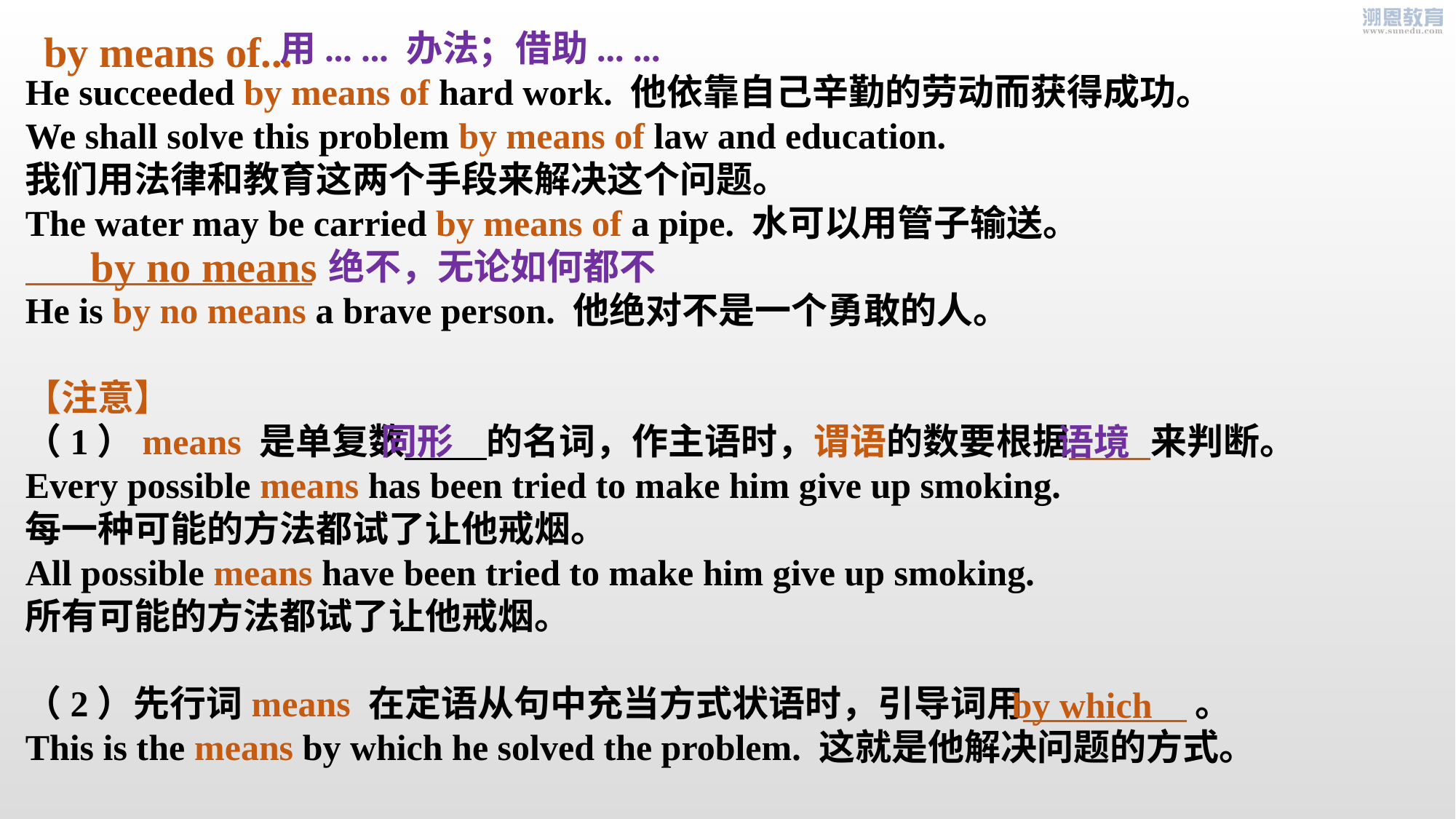

by means of...
                              用... ... 办法；借助... ...
He succeeded by means of hard work. 他依靠自己辛勤的劳动而获得成功。
We shall solve this problem by means of law and education.
我们用法律和教育这两个手段来解决这个问题。
The water may be carried by means of a pipe. 水可以用管子输送。
                                    绝不，无论如何都不
He is by no means a brave person. 他绝对不是一个勇敢的人。

【注意】
（1）means 是单复数          的名词，作主语时，谓语的数要根据          来判断。
Every possible means has been tried to make him give up smoking.
每一种可能的方法都试了让他戒烟。
All possible means have been tried to make him give up smoking.
所有可能的方法都试了让他戒烟。

（2）先行词means 在定语从句中充当方式状语时，引导词用                     。
This is the means by which he solved the problem. 这就是他解决问题的方式。
by no means
同形
语境
by which